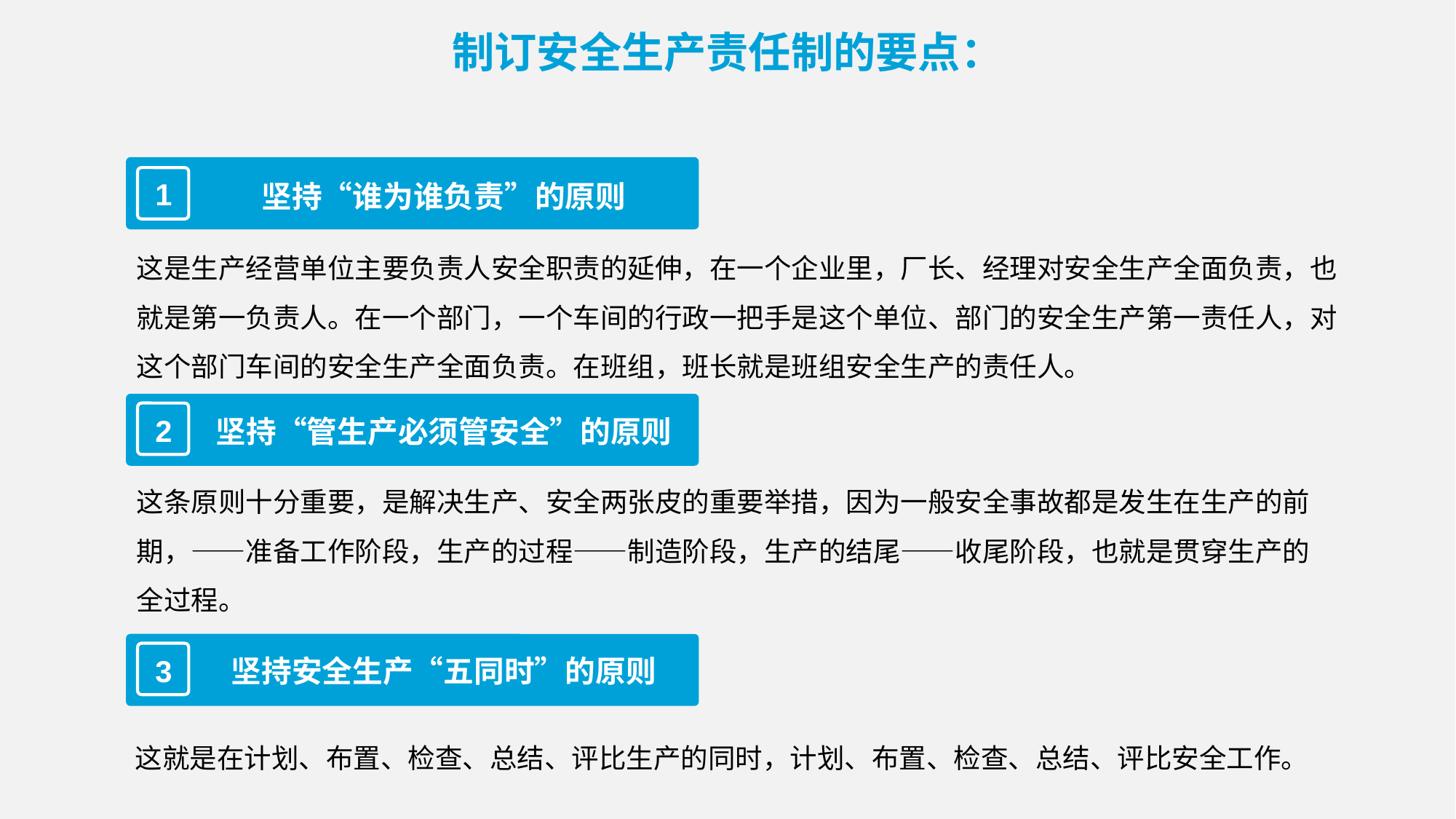

制订安全生产责任制的要点：

1
坚持“谁为谁负责”的原则
这是生产经营单位主要负责人安全职责的延伸，在一个企业里，厂长、经理对安全生产全面负责，也就是第一负责人。在一个部门，一个车间的行政一把手是这个单位、部门的安全生产第一责任人，对这个部门车间的安全生产全面负责。在班组，班长就是班组安全生产的责任人。

2
坚持“管生产必须管安全”的原则
这条原则十分重要，是解决生产、安全两张皮的重要举措，因为一般安全事故都是发生在生产的前期，——准备工作阶段，生产的过程——制造阶段，生产的结尾——收尾阶段，也就是贯穿生产的全过程。

3
坚持安全生产“五同时”的原则
这就是在计划、布置、检查、总结、评比生产的同时，计划、布置、检查、总结、评比安全工作。